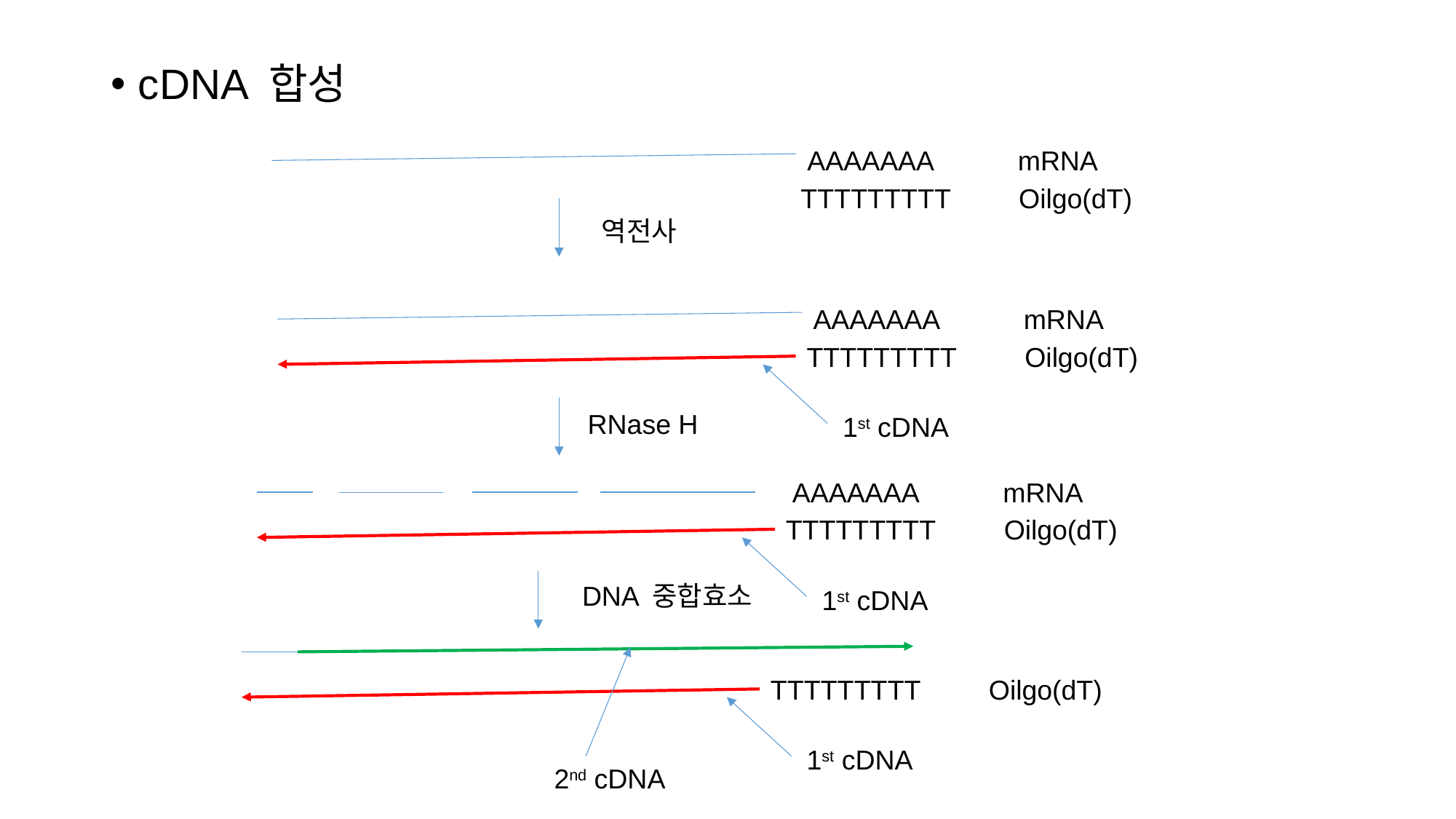

cDNA 합성
AAAAAAA
mRNA
TTTTTTTTT
Oilgo(dT)
역전사
AAAAAAA
mRNA
TTTTTTTTT
Oilgo(dT)
RNase H
1st cDNA
AAAAAAA
mRNA
TTTTTTTTT
Oilgo(dT)
DNA 중합효소
1st cDNA
TTTTTTTTT
Oilgo(dT)
1st cDNA
2nd cDNA